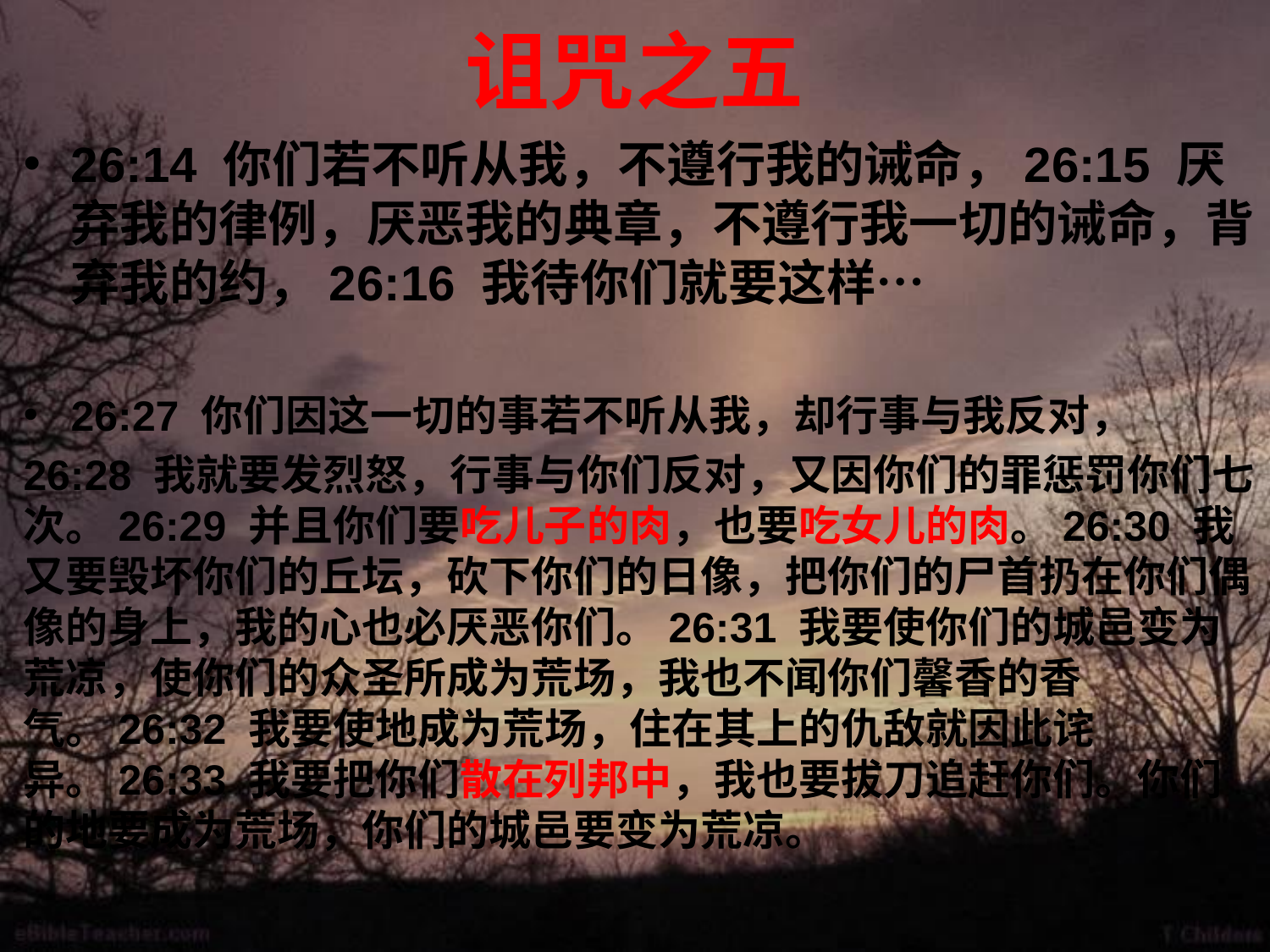

# 诅咒之五
26:14 你们若不听从我，不遵行我的诫命，26:15 厌弃我的律例，厌恶我的典章，不遵行我一切的诫命，背弃我的约，26:16 我待你们就要这样…

26:27 你们因这一切的事若不听从我，却行事与我反对，
26:28 我就要发烈怒，行事与你们反对，又因你们的罪惩罚你们七次。26:29 并且你们要吃儿子的肉，也要吃女儿的肉。26:30 我又要毁坏你们的丘坛，砍下你们的日像，把你们的尸首扔在你们偶像的身上，我的心也必厌恶你们。26:31 我要使你们的城邑变为荒凉，使你们的众圣所成为荒场，我也不闻你们馨香的香气。26:32 我要使地成为荒场，住在其上的仇敌就因此诧异。26:33 我要把你们散在列邦中，我也要拔刀追赶你们。你们的地要成为荒场，你们的城邑要变为荒凉。